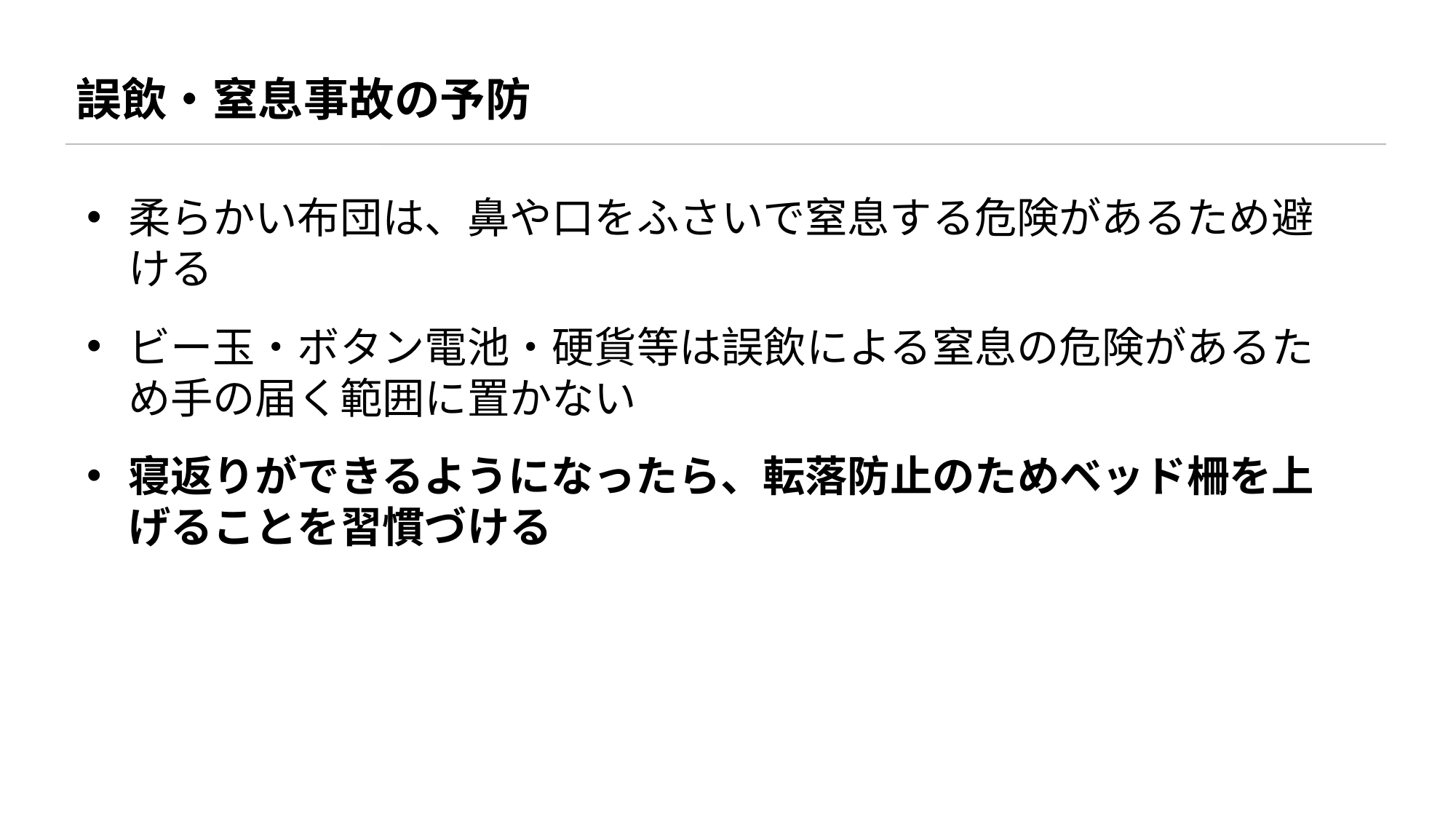

誤飲・窒息事故の予防

柔らかい布団は、鼻や口をふさいで窒息する危険があるため避ける
ビー玉・ボタン電池・硬貨等は誤飲による窒息の危険があるため手の届く範囲に置かない
寝返りができるようになったら、転落防止のためベッド柵を上げることを習慣づける